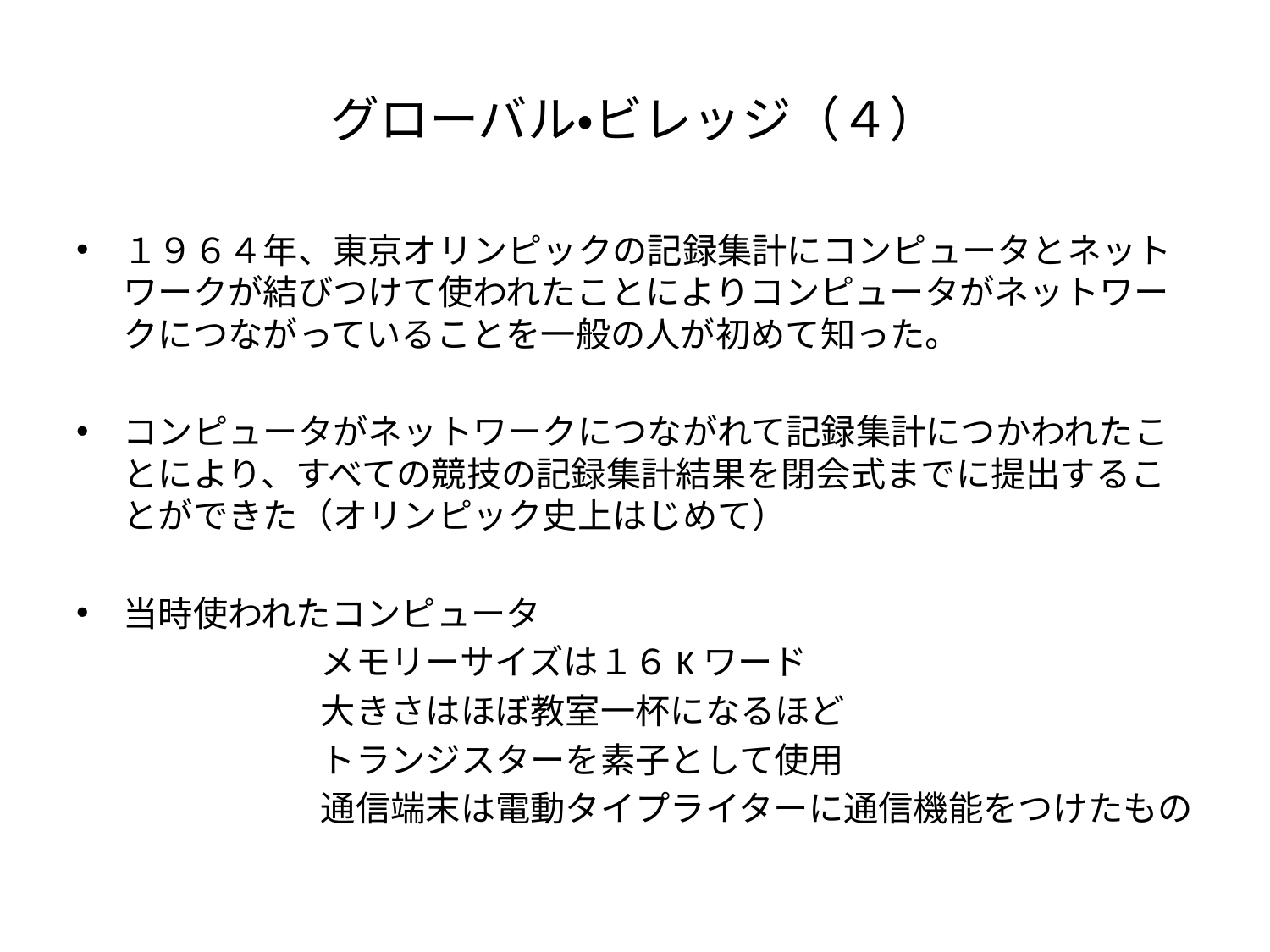

# グローバル・ビレッジ（４）
１９６４年、東京オリンピックの記録集計にコンピュータとネットワークが結びつけて使われたことによりコンピュータがネットワークにつながっていることを一般の人が初めて知った。

コンピュータがネットワークにつながれて記録集計につかわれたことにより、すべての競技の記録集計結果を閉会式までに提出することができた（オリンピック史上はじめて）

当時使われたコンピュータ
　　　　　　　メモリーサイズは１６Kワード
　　　　　　　大きさはほぼ教室一杯になるほど
　　　　　　　トランジスターを素子として使用
　　　　　　　通信端末は電動タイプライターに通信機能をつけたもの